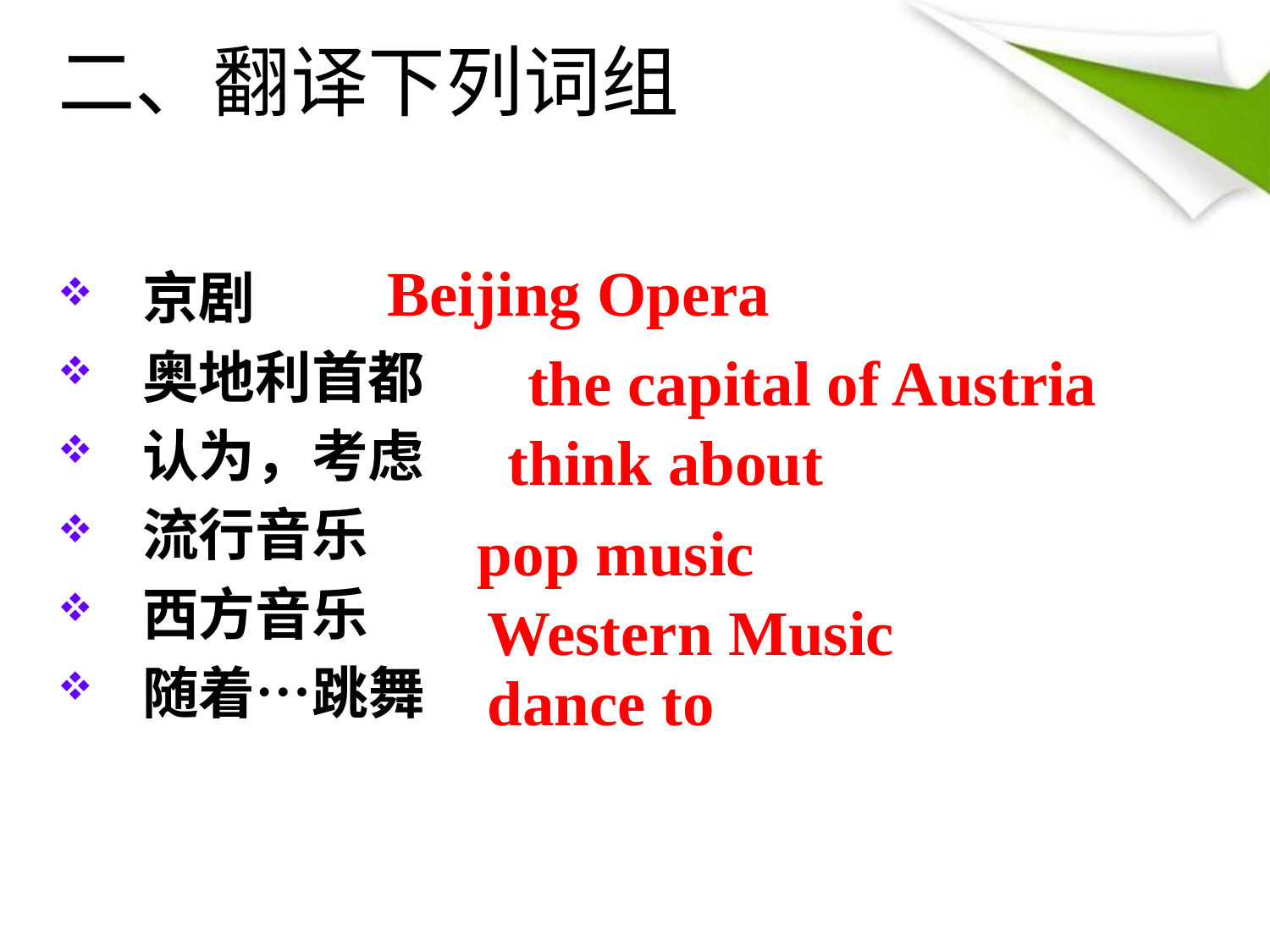

# 二、翻译下列词组
Beijing Opera
京剧
奥地利首都
认为，考虑
流行音乐
西方音乐
随着…跳舞
the capital of Austria
think about
pop music
Western Music
dance to